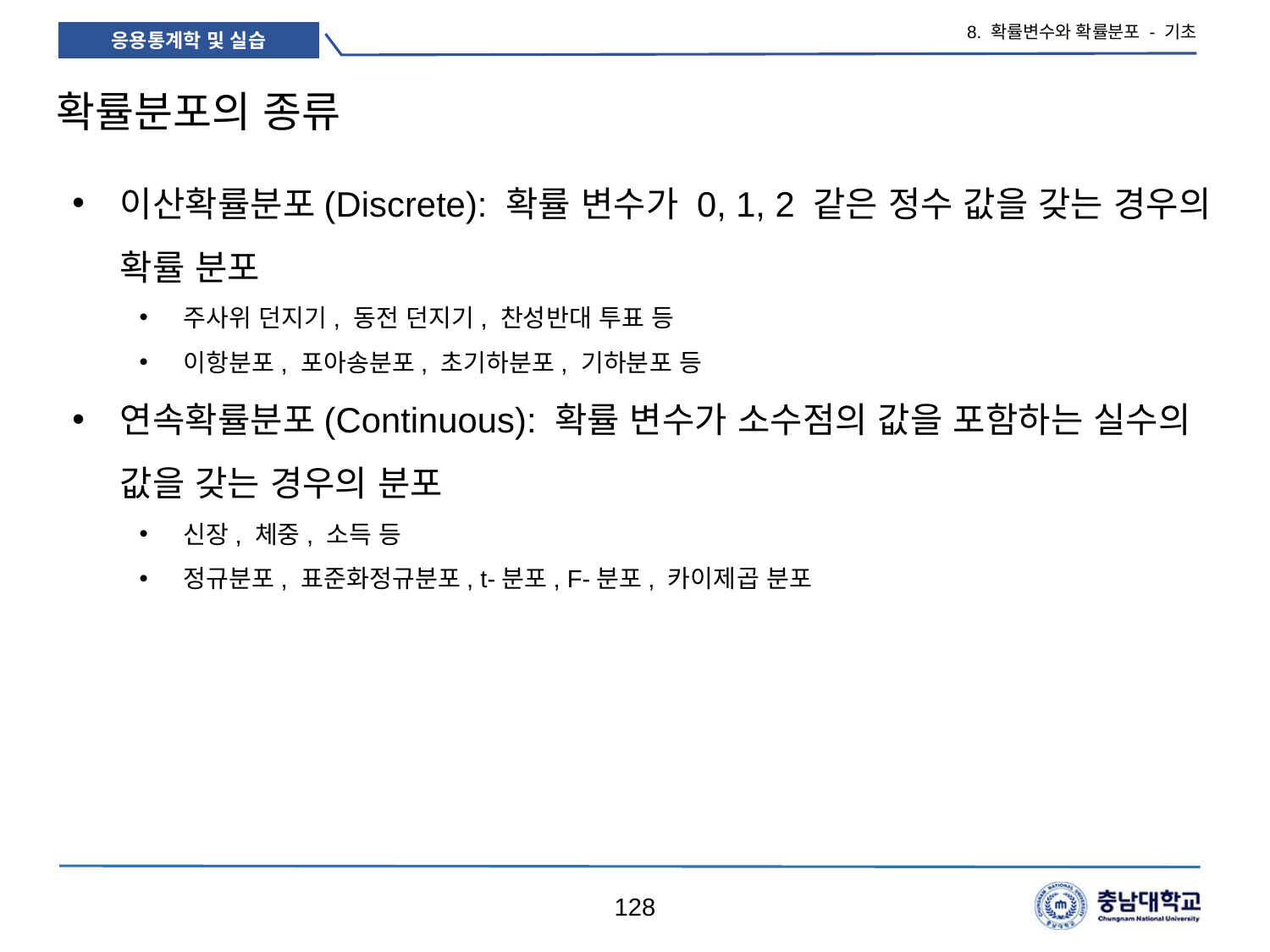

8. 확률변수와 확률분포 - 기초
# 확률분포의 종류
이산확률분포(Discrete): 확률 변수가 0, 1, 2 같은 정수 값을 갖는 경우의 확률 분포
주사위 던지기, 동전 던지기, 찬성반대 투표 등
이항분포, 포아송분포, 초기하분포, 기하분포 등
연속확률분포(Continuous): 확률 변수가 소수점의 값을 포함하는 실수의 값을 갖는 경우의 분포
신장, 체중, 소득 등
정규분포, 표준화정규분포, t-분포, F-분포, 카이제곱 분포
128